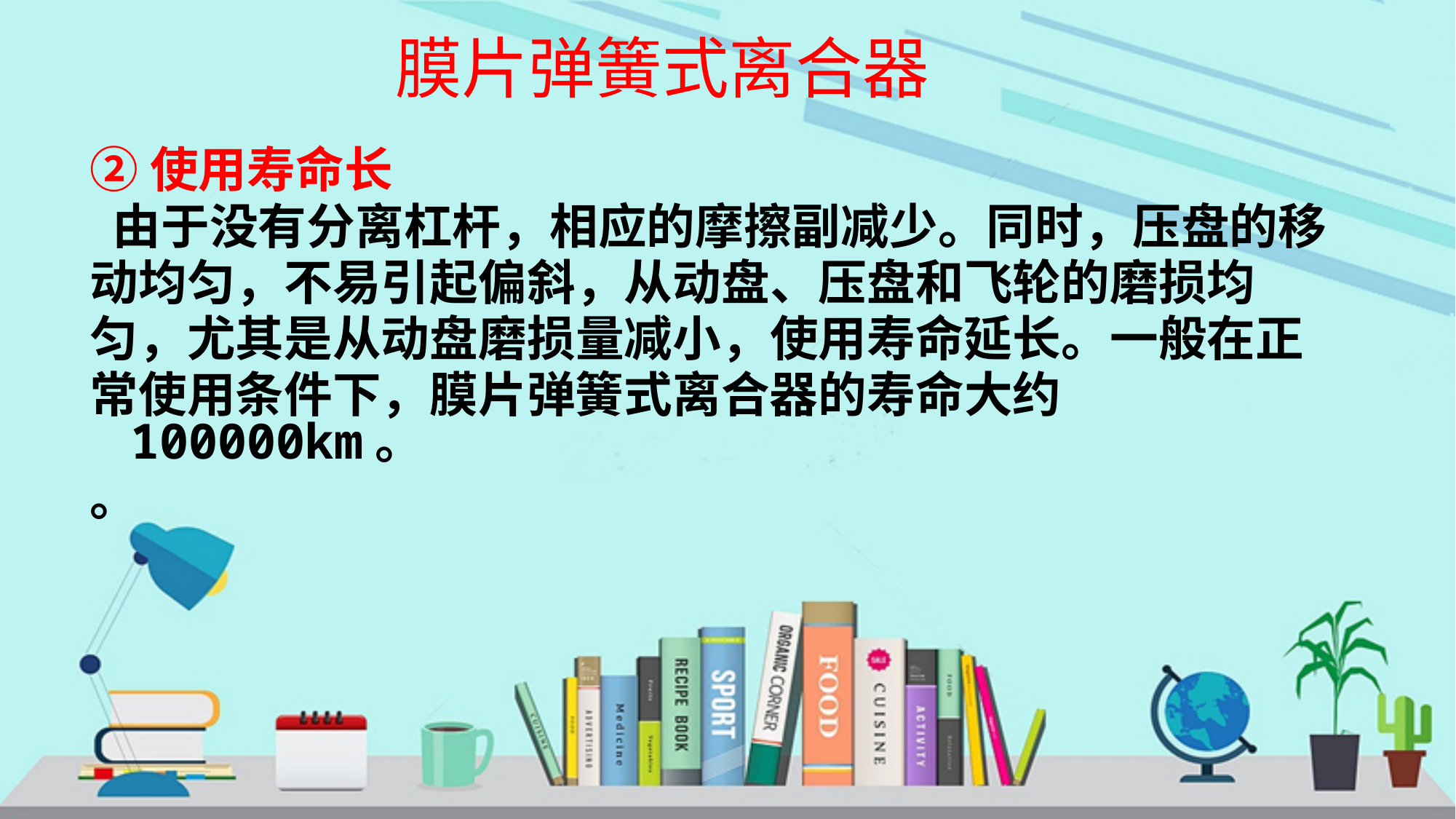

# 膜片弹簧式离合器
②使用寿命长
 由于没有分离杠杆，相应的摩擦副减少。同时，压盘的移
动均匀，不易引起偏斜，从动盘、压盘和飞轮的磨损均
匀，尤其是从动盘磨损量减小，使用寿命延长。一般在正
常使用条件下，膜片弹簧式离合器的寿命大约100000km。
。